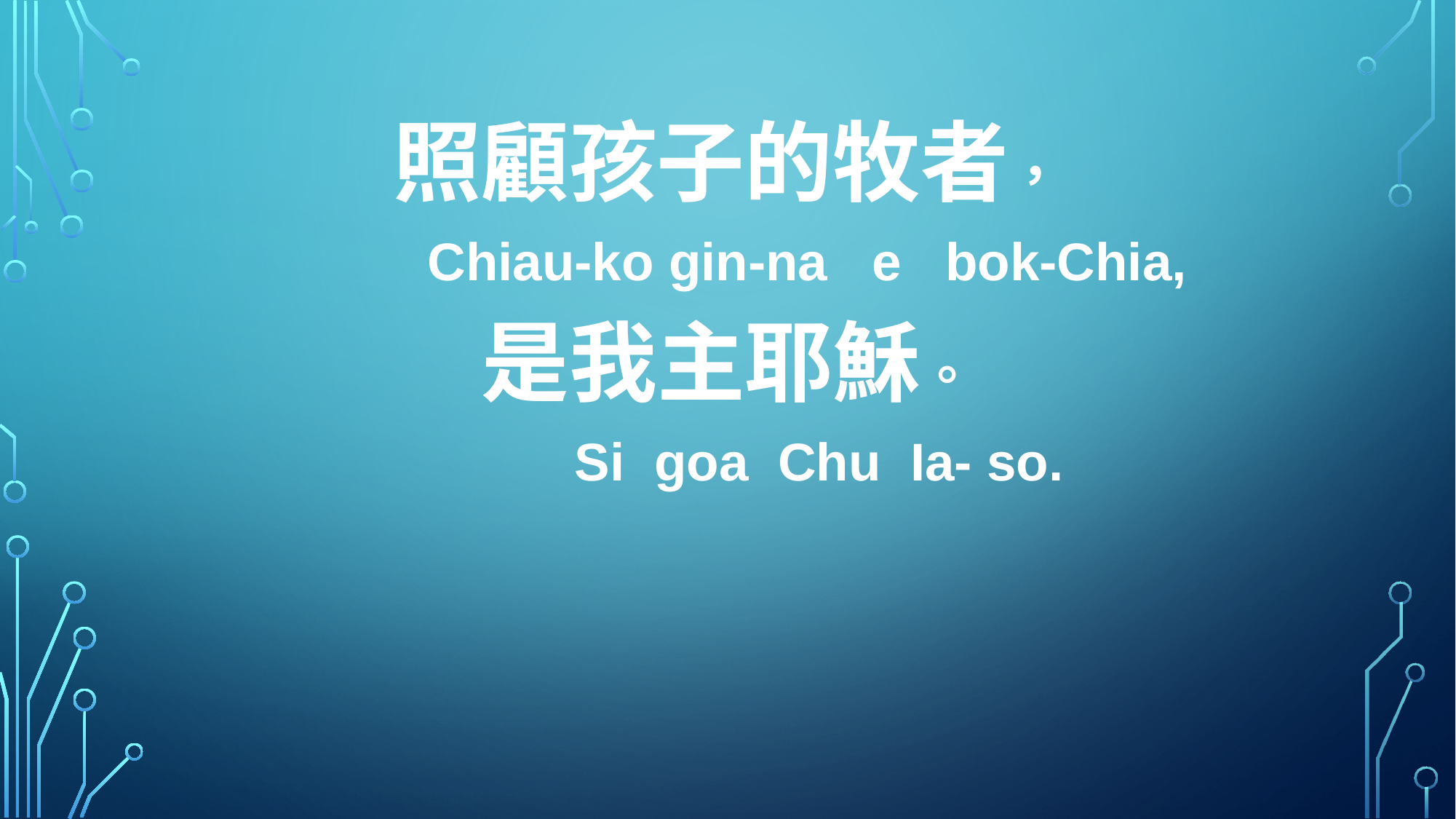

照顧孩子的牧者，
               Chiau-ko gin-na   e   bok-Chia,
是我主耶穌。
                         Si  goa  Chu  Ia- so.